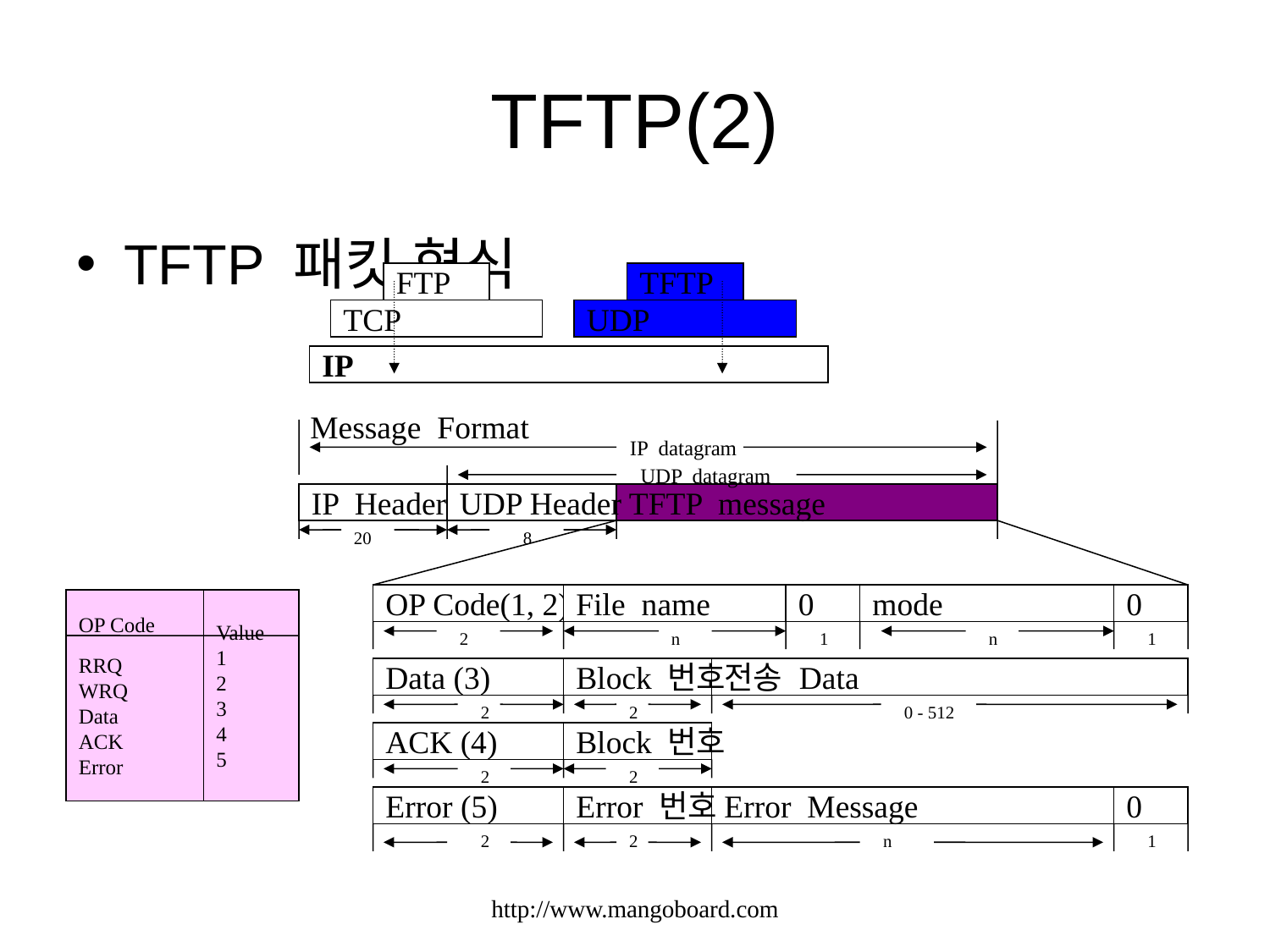

# TFTP(2)
TFTP 패킷 형식
FTP
TFTP

TCP
UDP
IP
Message  Format

IP  datagram

UDP  datagram

IP  Header
UDP Header
TFTP  message

20

8

OP Code(1, 2)
File  name
0
mode
0
OP Code

RRQ
WRQ
Data
ACK
Error
Value
1
2
3
4
5

2

n

1

n

1

Data (3)
Block 번호
전송 Data

2

2

0 - 512

ACK (4)
Block 번호

2

2

Error (5)
Error 번호
Error  Message
0

2

2

n

1

http://www.mangoboard.com